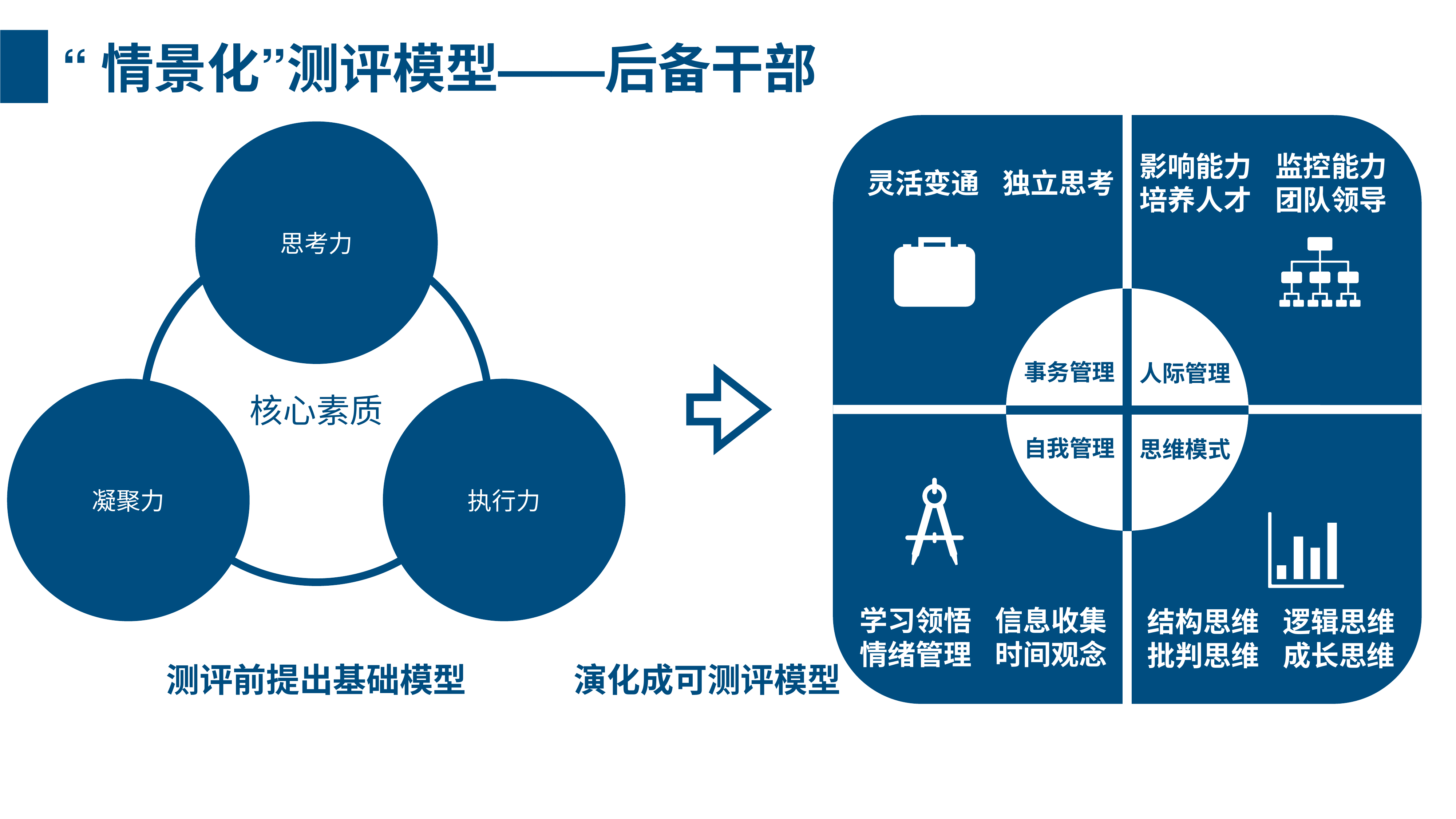

“情景化”测评模型——后备干部

思考力
影响能力   监控能力
培养人才   团队领导
灵活变通   独立思考
核心素质

事务管理
人际管理

凝聚力
执行力

自我管理
思维模式

学习领悟   信息收集
情绪管理   时间观念
结构思维   逻辑思维
批判思维   成长思维
测评前提出基础模型
演化成可测评模型